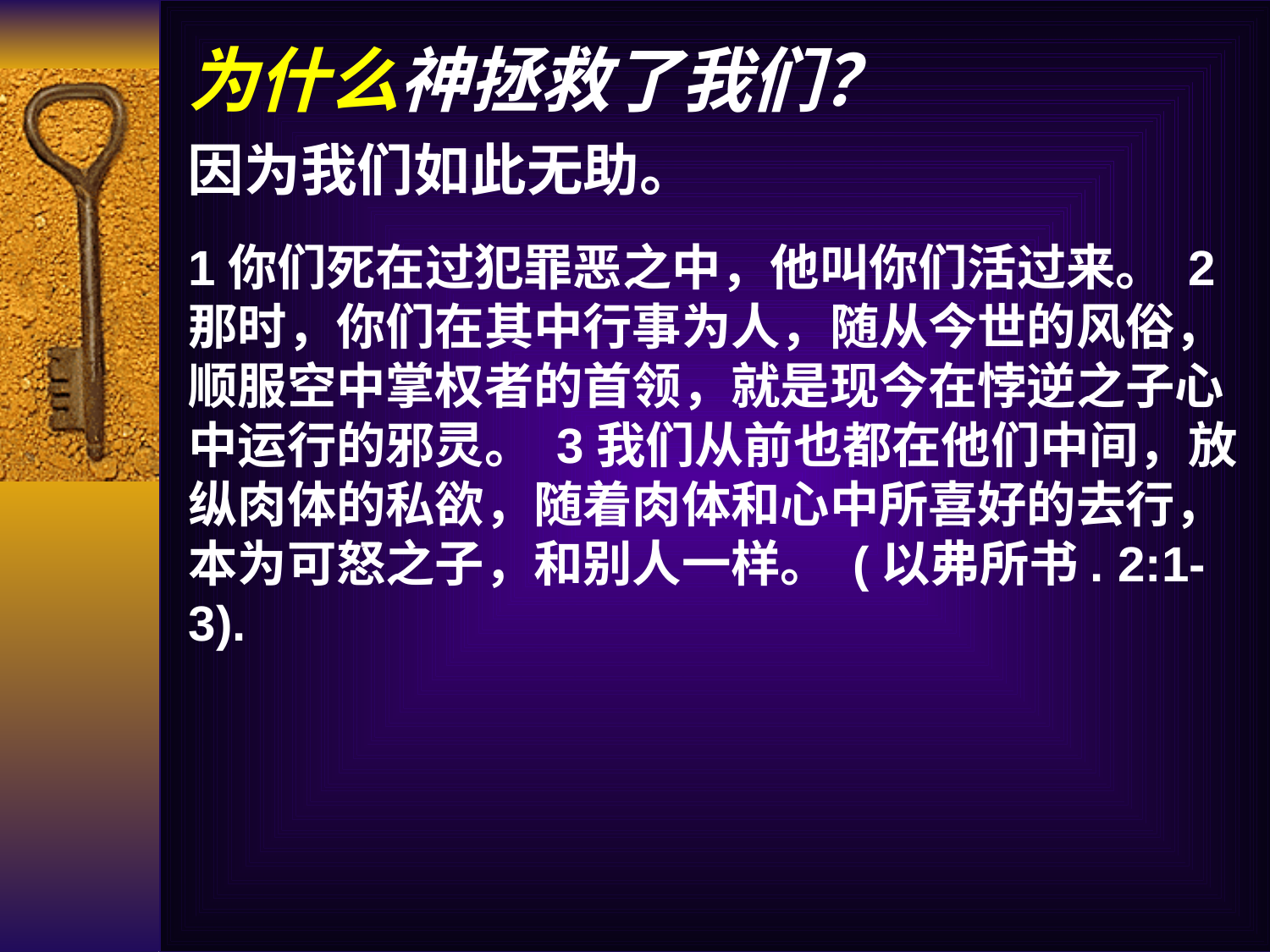

# 为什么神拯救了我们？
因为我们如此无助。
1你们死在过犯罪恶之中，他叫你们活过来。 2那时，你们在其中行事为人，随从今世的风俗，顺服空中掌权者的首领，就是现今在悖逆之子心中运行的邪灵。 3我们从前也都在他们中间，放纵肉体的私欲，随着肉体和心中所喜好的去行，本为可怒之子，和别人一样。 (以弗所书. 2:1-3).